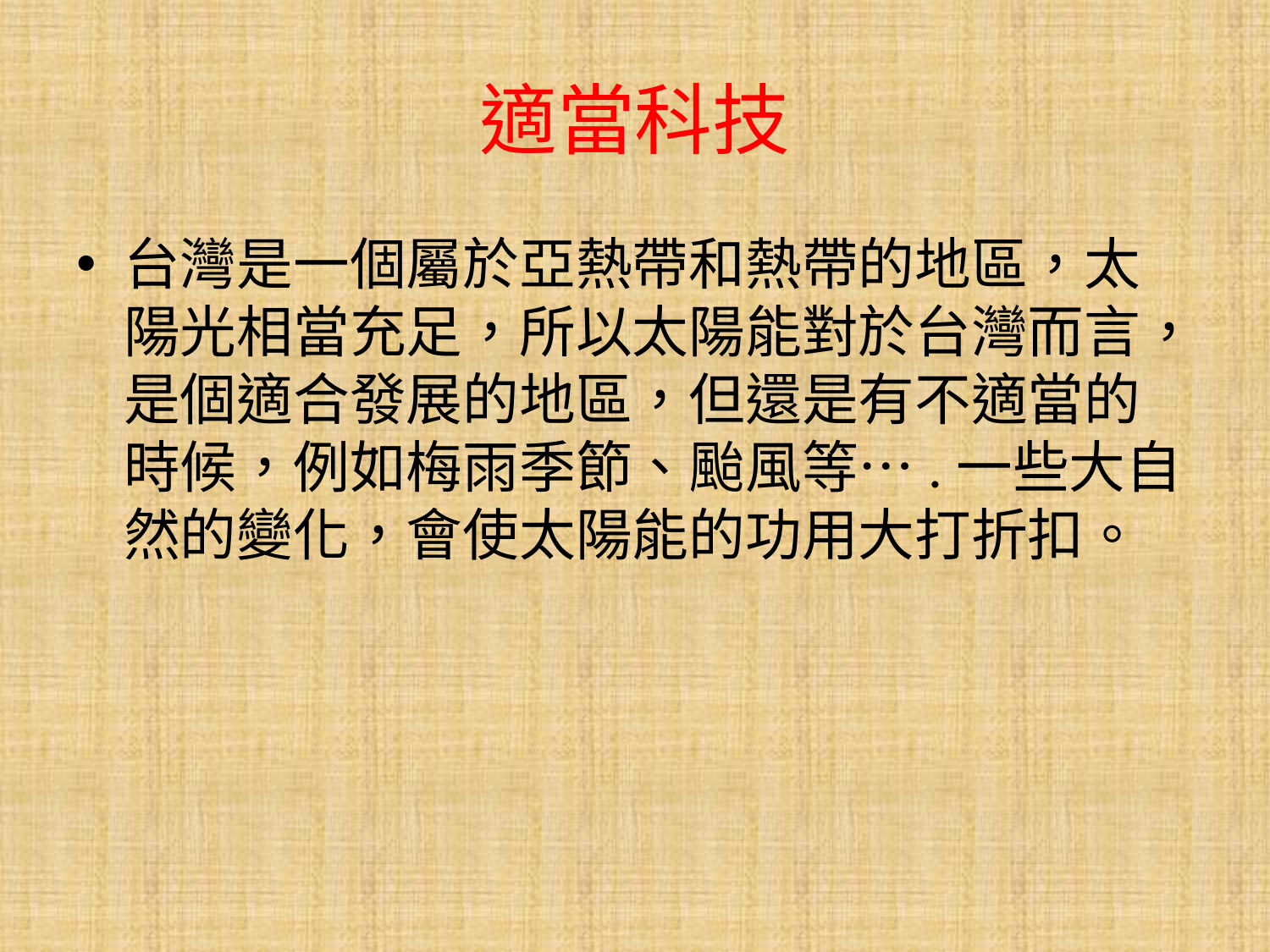

# 適當科技
台灣是一個屬於亞熱帶和熱帶的地區，太陽光相當充足，所以太陽能對於台灣而言，是個適合發展的地區，但還是有不適當的時候，例如梅雨季節、颱風等….一些大自然的變化，會使太陽能的功用大打折扣。